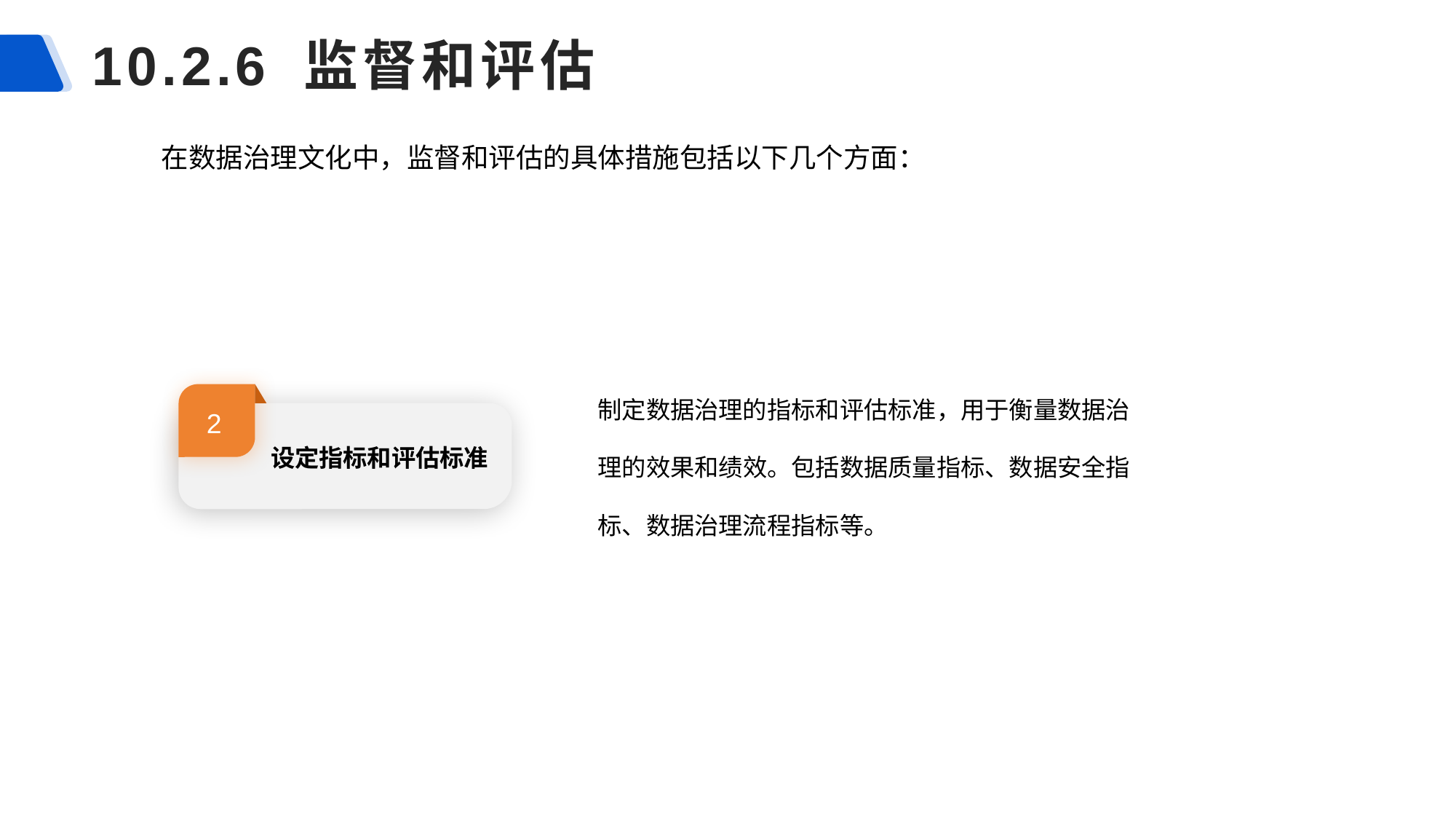

# 10.2.6 监督和评估
在数据治理文化中，监督和评估的具体措施包括以下几个方面：
制定数据治理的指标和评估标准，用于衡量数据治理的效果和绩效。包括数据质量指标、数据安全指标、数据治理流程指标等。

2

设定指标和评估标准